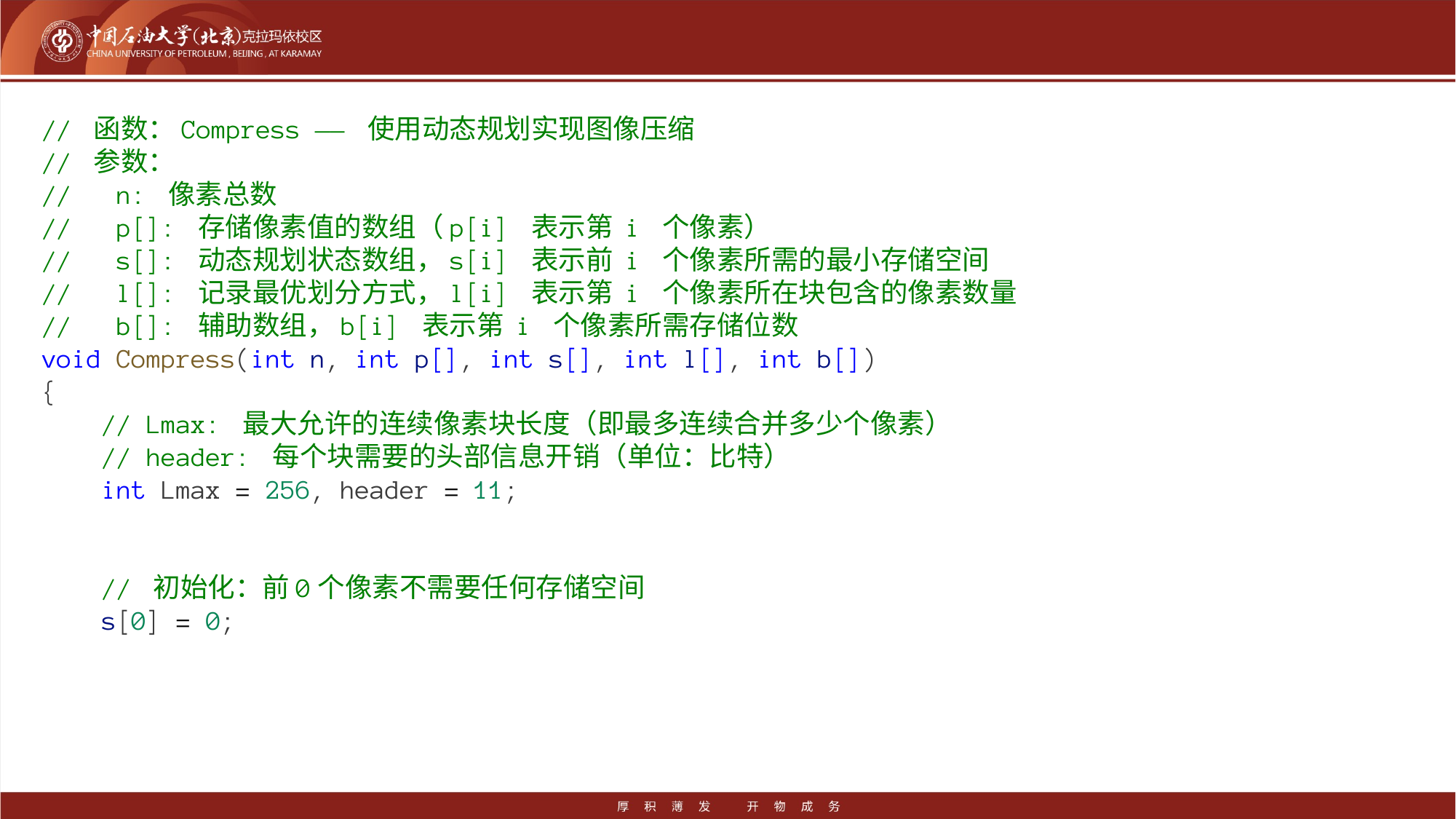

#
// 函数：Compress —— 使用动态规划实现图像压缩
// 参数：
//   n: 像素总数
//   p[]: 存储像素值的数组（p[i] 表示第 i 个像素）
//   s[]: 动态规划状态数组，s[i] 表示前 i 个像素所需的最小存储空间
//   l[]: 记录最优划分方式，l[i] 表示第 i 个像素所在块包含的像素数量
//   b[]: 辅助数组，b[i] 表示第 i 个像素所需存储位数
void Compress(int n, int p[], int s[], int l[], int b[])
{
    // Lmax: 最大允许的连续像素块长度（即最多连续合并多少个像素）
    // header: 每个块需要的头部信息开销（单位：比特）
    int Lmax = 256, header = 11;

    // 初始化：前0个像素不需要任何存储空间
    s[0] = 0;